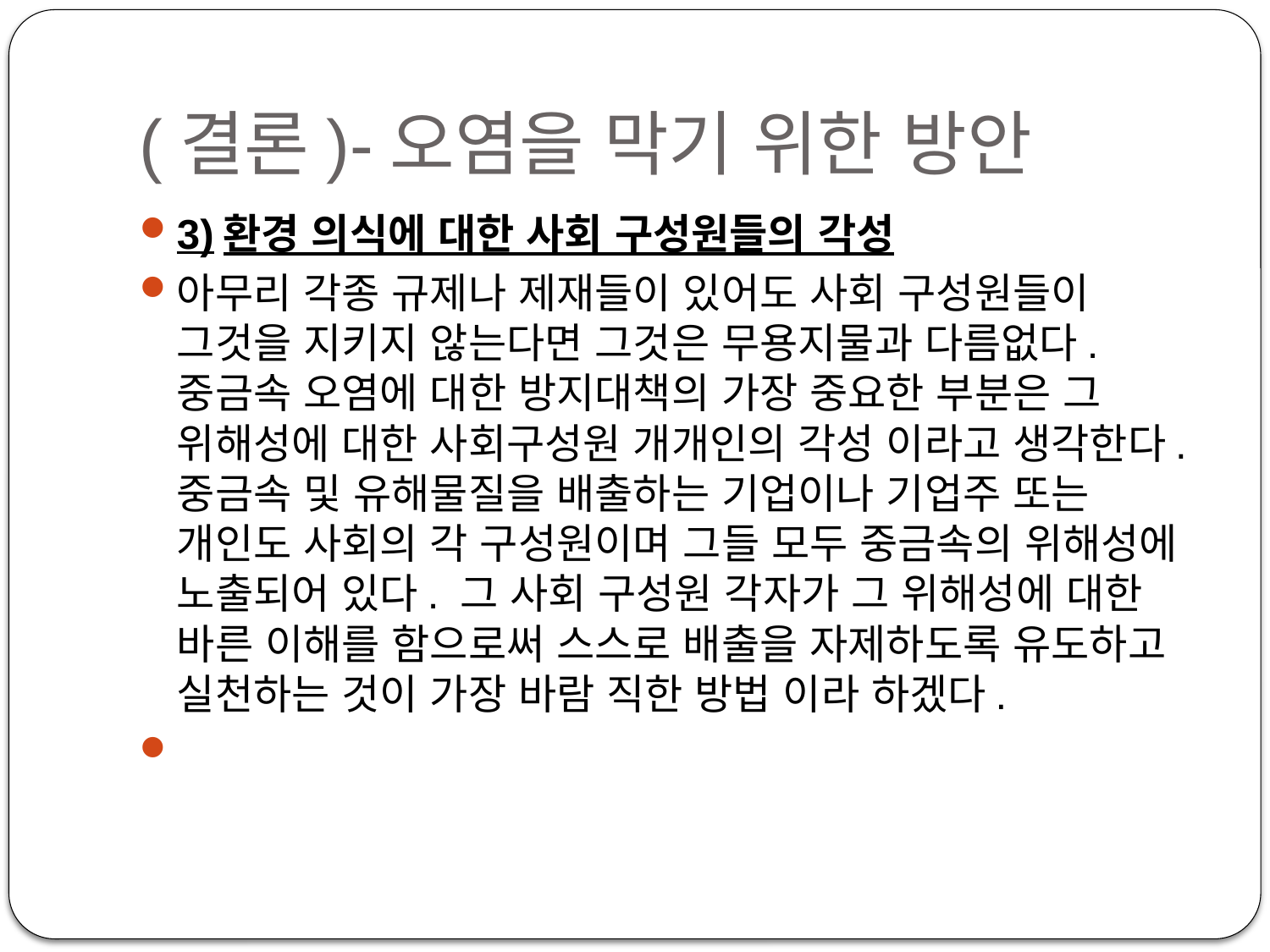

# (결론)-오염을 막기 위한 방안
3)환경 의식에 대한 사회 구성원들의 각성
아무리 각종 규제나 제재들이 있어도 사회 구성원들이 그것을 지키지 않는다면 그것은 무용지물과 다름없다.
중금속 오염에 대한 방지대책의 가장 중요한 부분은 그 위해성에 대한 사회구성원 개개인의 각성 이라고 생각한다. 중금속 및 유해물질을 배출하는 기업이나 기업주 또는 개인도 사회의 각 구성원이며 그들 모두 중금속의 위해성에 노출되어 있다. 그 사회 구성원 각자가 그 위해성에 대한 바른 이해를 함으로써 스스로 배출을 자제하도록 유도하고 실천하는 것이 가장 바람 직한 방법 이라 하겠다.